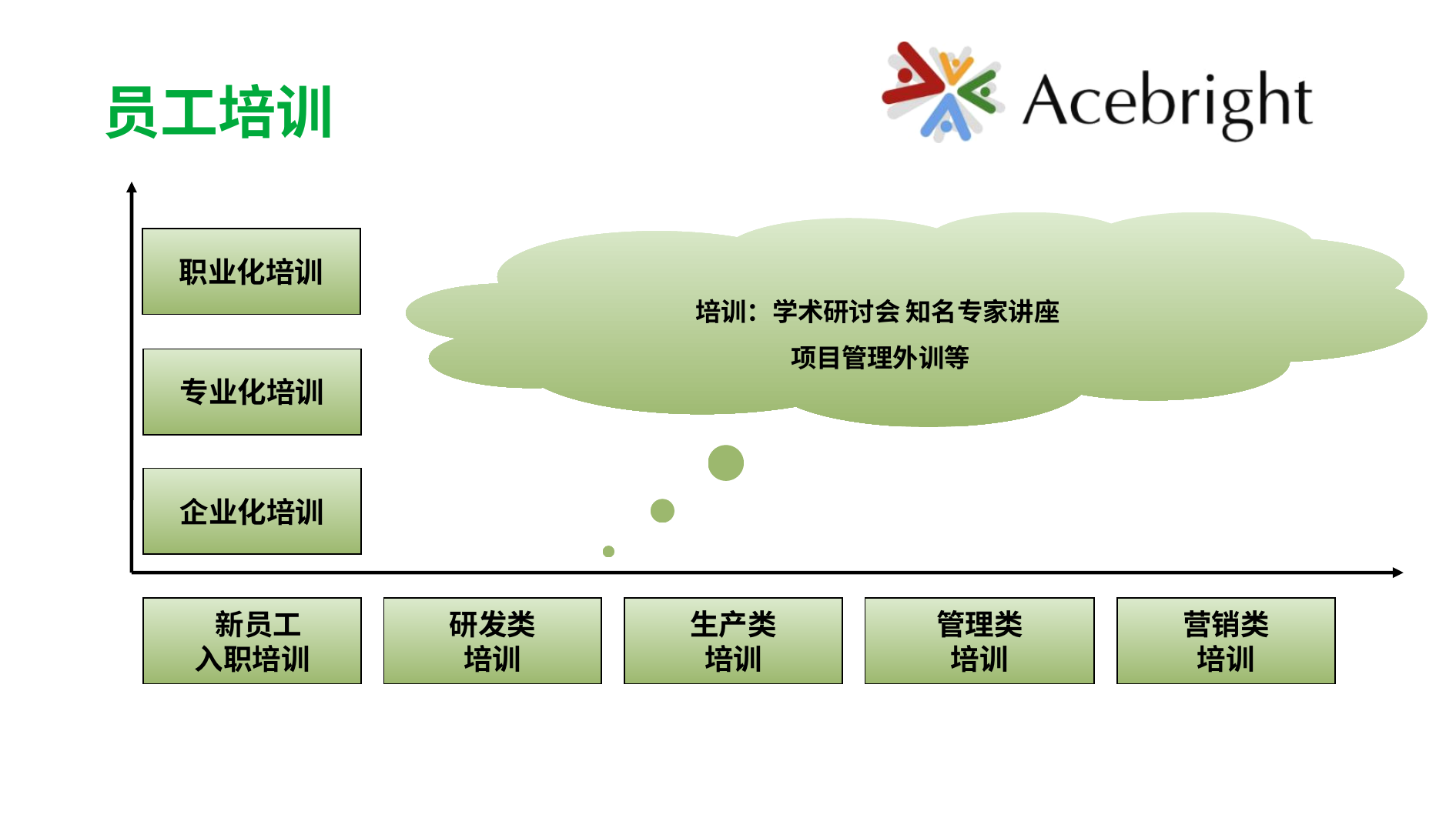

员工培训

培训：学术研讨会 知名专家讲座
项目管理外训等
职业化培训
专业化培训
企业化培训

 新员工
入职培训
管理类
培训
研发类
培训
生产类
培训
营销类
培训